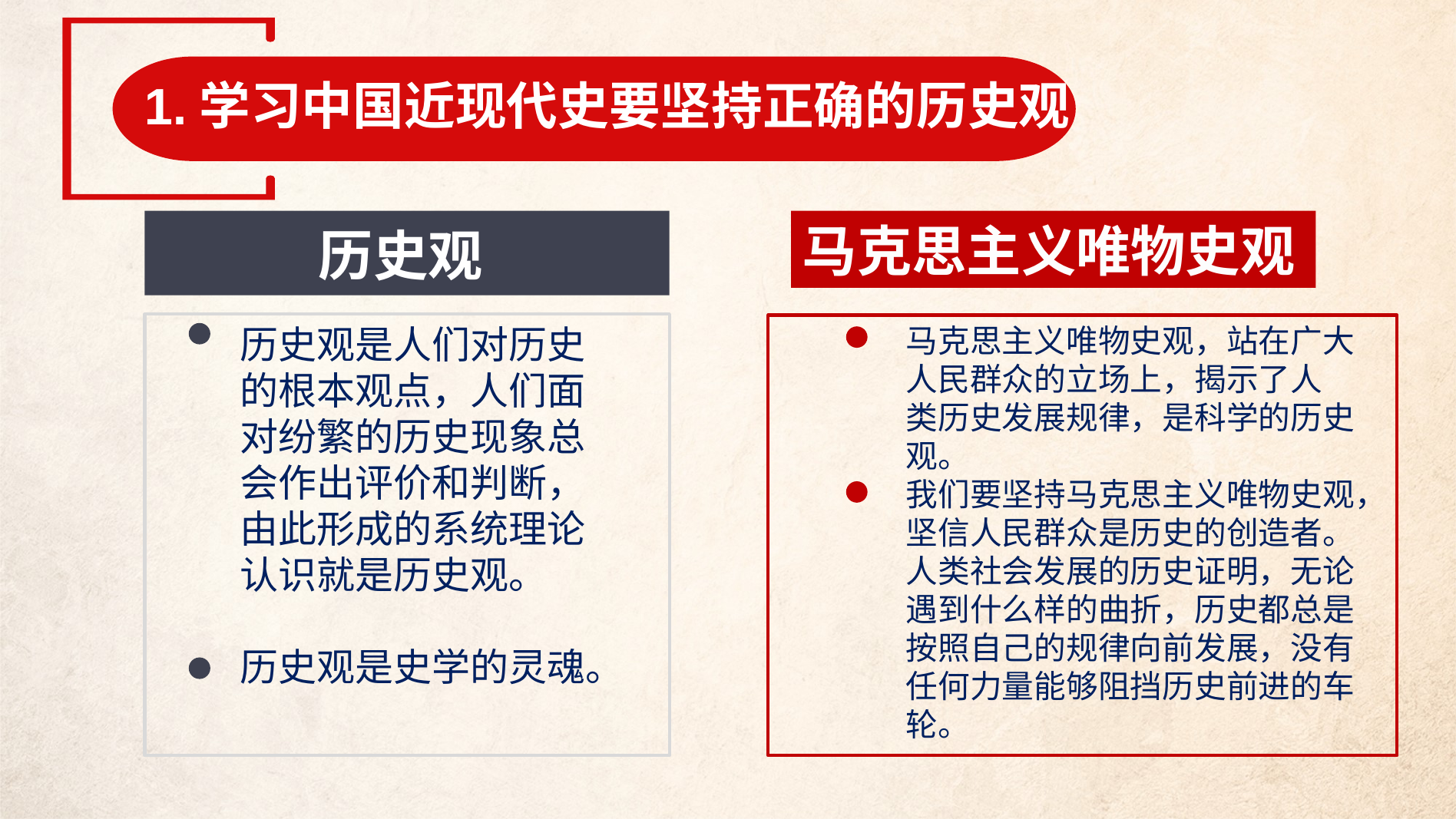

1.学习中国近现代史要坚持正确的历史观

历史观
马克思主义唯物史观

历史观是人们对历史的根本观点，人们面对纷繁的历史现象总会作出评价和判断，由此形成的系统理论认识就是历史观。

历史观是史学的灵魂。

马克思主义唯物史观，站在广大人民群众的立场上，揭示了人
类历史发展规律，是科学的历史观。
我们要坚持马克思主义唯物史观，坚信人民群众是历史的创造者。人类社会发展的历史证明，无论遇到什么样的曲折，历史都总是按照自己的规律向前发展，没有任何力量能够阻挡历史前进的车轮。